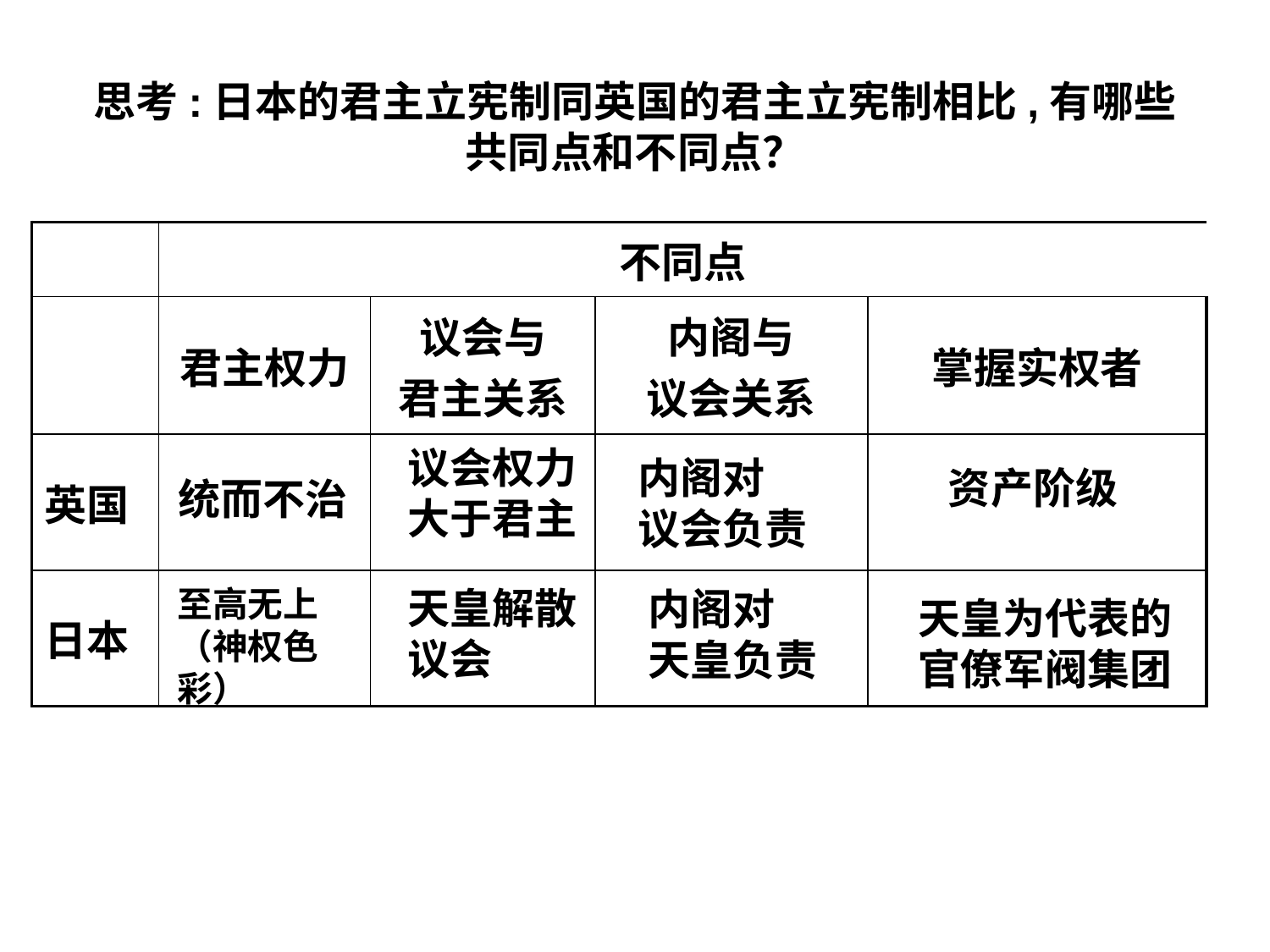

# 思考:日本的君主立宪制同英国的君主立宪制相比,有哪些 共同点和不同点？
|  | 不同点 |  |  |  |
| --- | --- | --- | --- | --- |
|  | 君主权力 | 议会与 君主关系 | 内阁与 议会关系 | 掌握实权者 |
| 英国 |  |  |  |  |
| 日本 |  |  |  |  |
议会权力
大于君主
内阁对
议会负责
资产阶级
统而不治
天皇解散
议会
至高无上
（神权色彩）
内阁对
天皇负责
天皇为代表的
官僚军阀集团